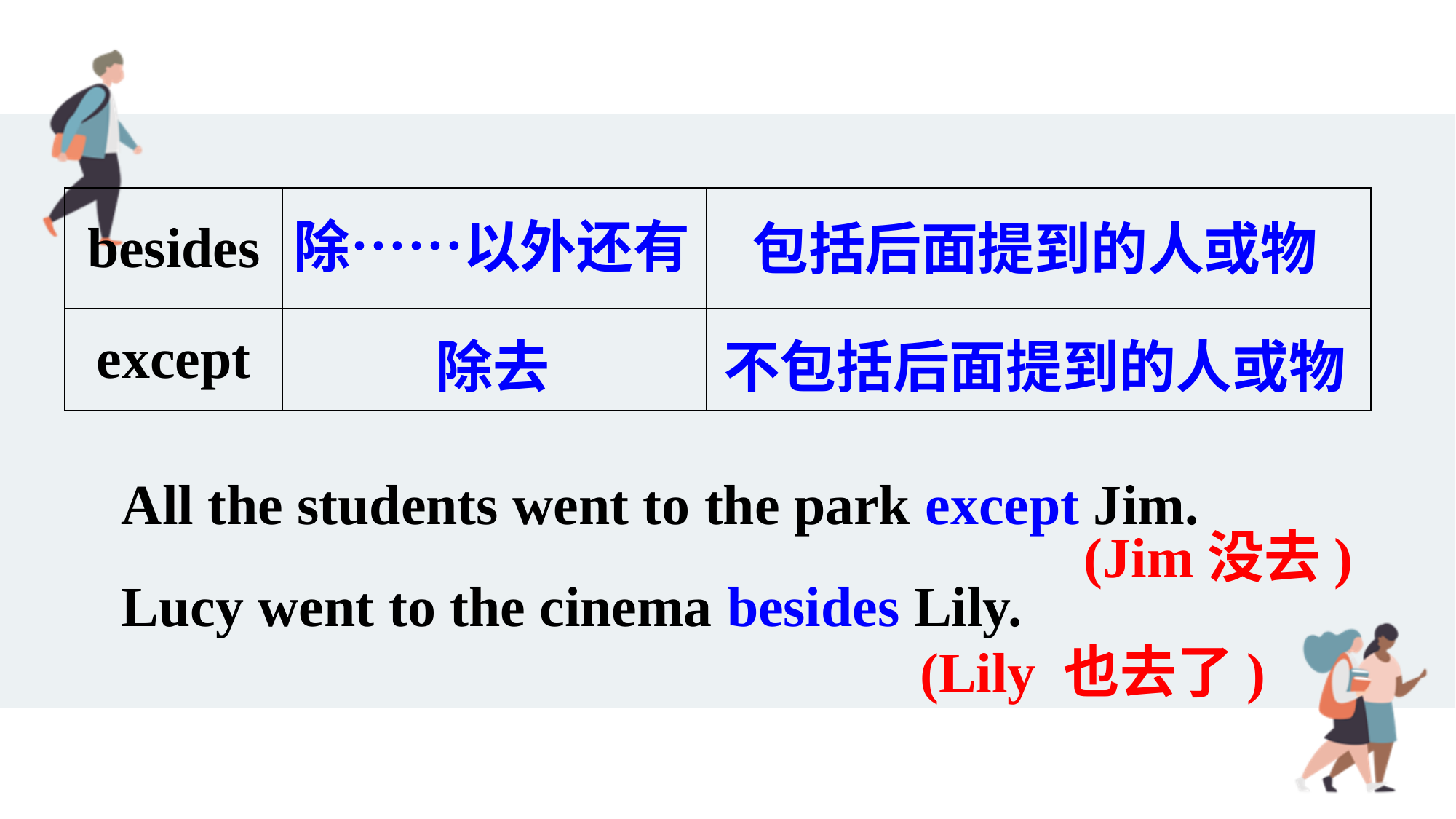

| besides |  |  |
| --- | --- | --- |
| except |  |  |
除……以外还有
包括后面提到的人或物
除去
不包括后面提到的人或物
All the students went to the park except Jim.
Lucy went to the cinema besides Lily.
(Jim没去)
(Lily 也去了)